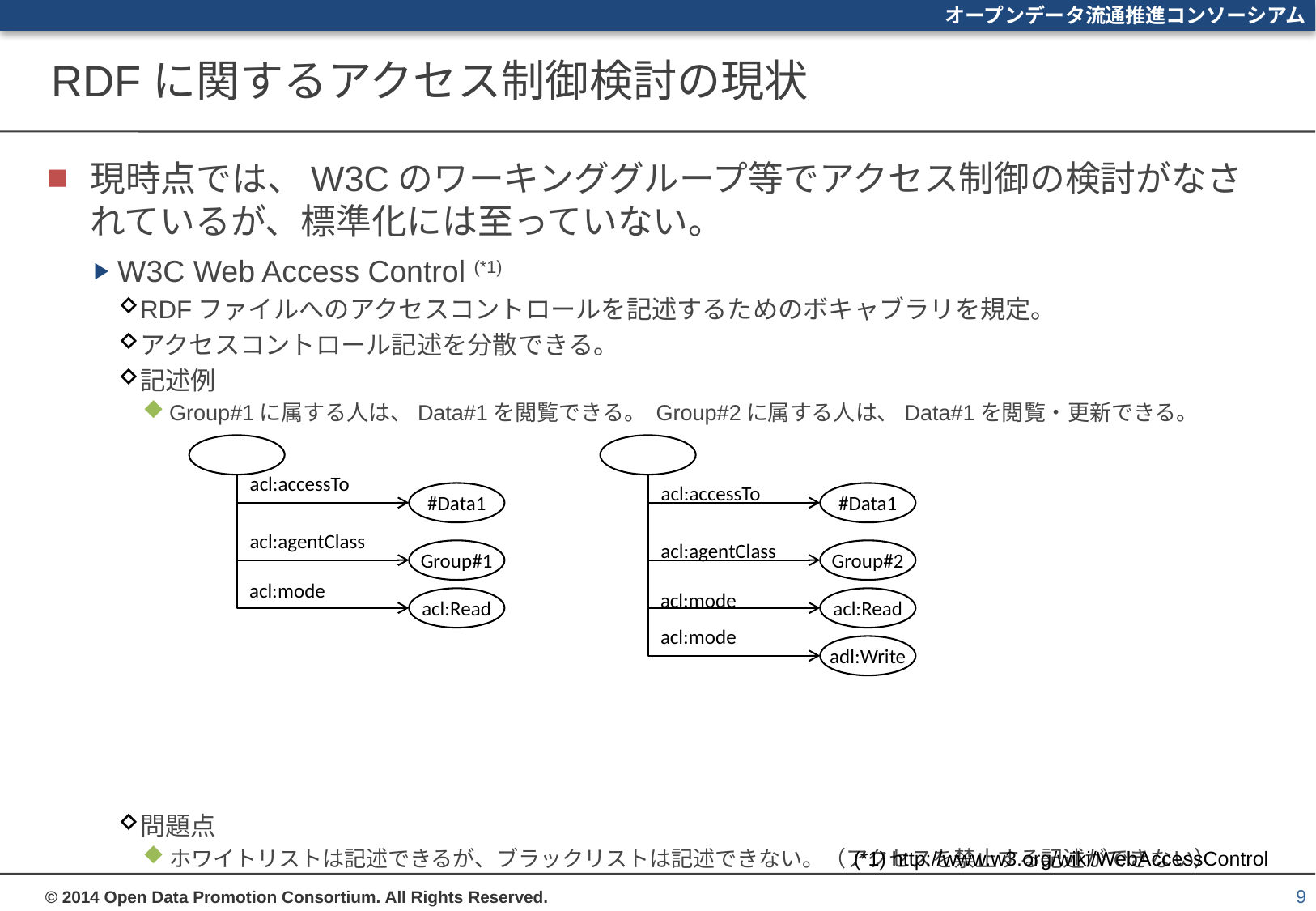

# RDFに関するアクセス制御検討の現状
現時点では、W3Cのワーキンググループ等でアクセス制御の検討がなされているが、標準化には至っていない。
W3C Web Access Control (*1)
RDFファイルへのアクセスコントロールを記述するためのボキャブラリを規定。
アクセスコントロール記述を分散できる。
記述例
Group#1に属する人は、Data#1を閲覧できる。 Group#2に属する人は、Data#1を閲覧・更新できる。

問題点
ホワイトリストは記述できるが、ブラックリストは記述できない。（アクセスを禁止する記述ができない）

acl:accessTo
acl:accessTo
#Data1
#Data1
acl:agentClass
acl:agentClass
Group#1
Group#2
acl:mode
acl:mode
acl:Read
acl:Read
acl:mode
adl:Write
(*1) http://www.w3.org/wiki/WebAccessControl
9